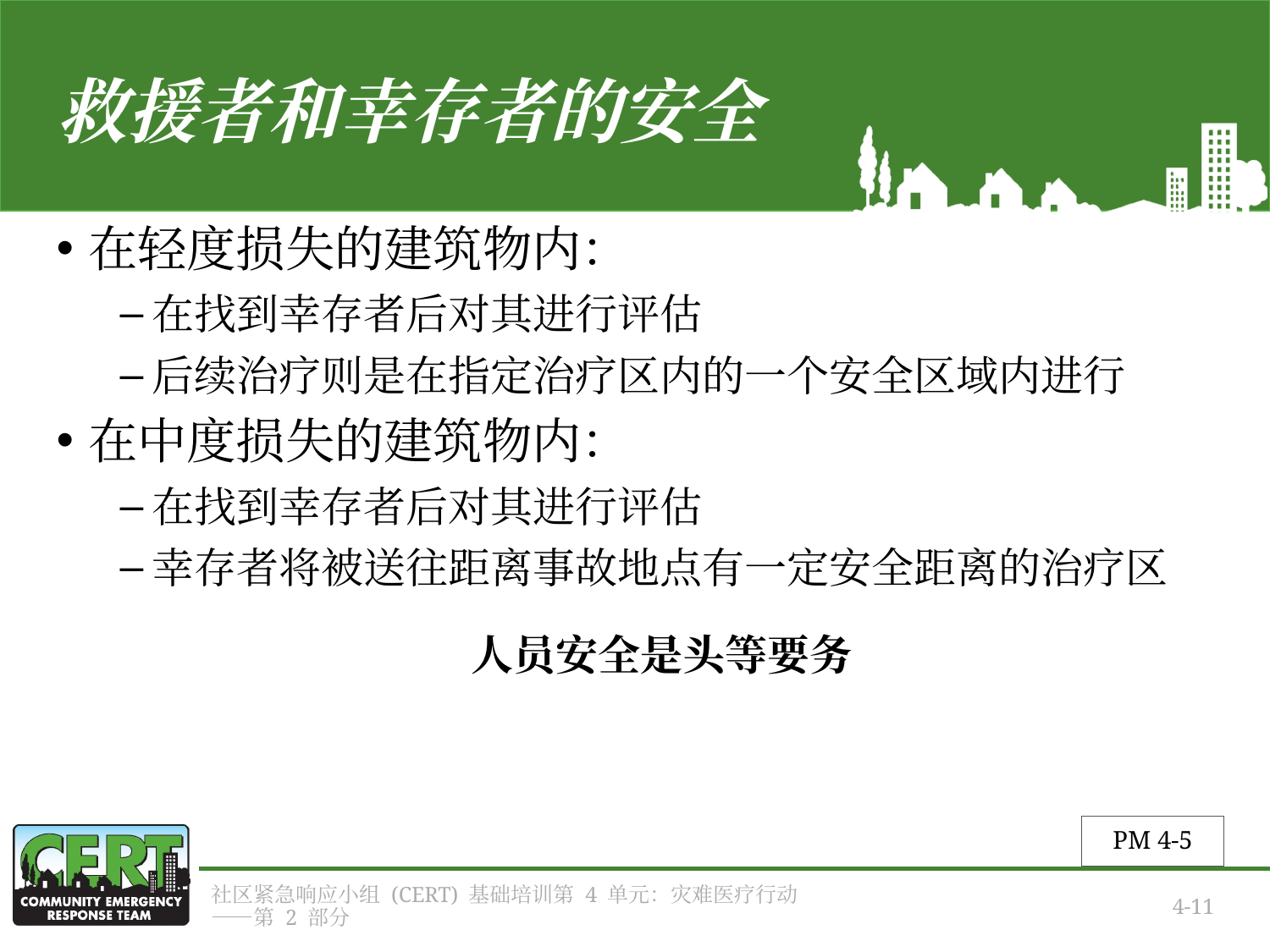

# 救援者和幸存者的安全
在轻度损失的建筑物内：
在找到幸存者后对其进行评估
后续治疗则是在指定治疗区内的一个安全区域内进行
在中度损失的建筑物内：
在找到幸存者后对其进行评估
幸存者将被送往距离事故地点有一定安全距离的治疗区

人员安全是头等要务

PM 4-5
社区紧急响应小组 (CERT) 基础培训第 4 单元：灾难医疗行动——第 2 部分
4-11